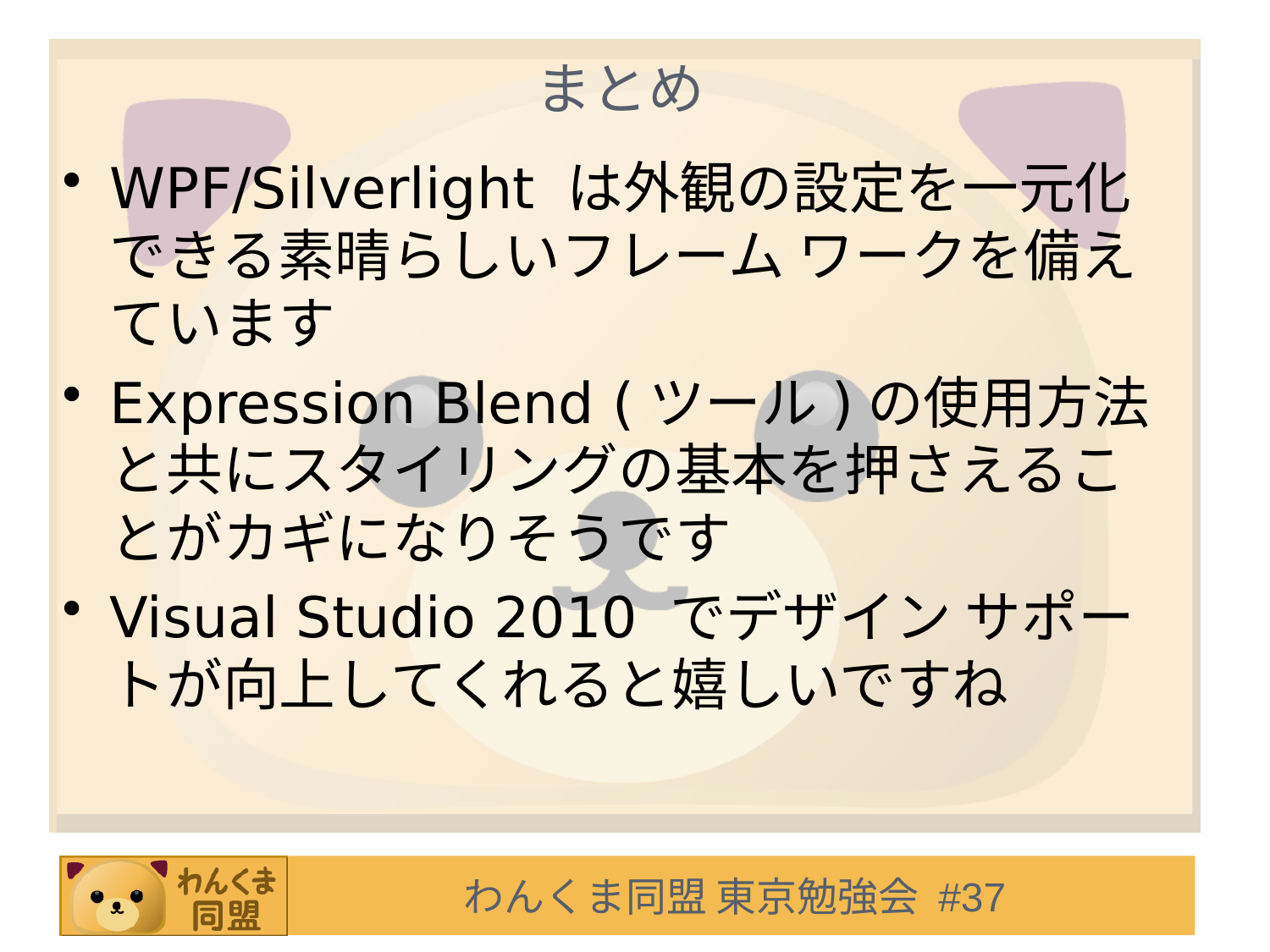

# まとめ
WPF/Silverlight は外観の設定を一元化できる素晴らしいフレーム ワークを備えています
Expression Blend (ツール)の使用方法と共にスタイリングの基本を押さえることがカギになりそうです
Visual Studio 2010 でデザイン サポートが向上してくれると嬉しいですね